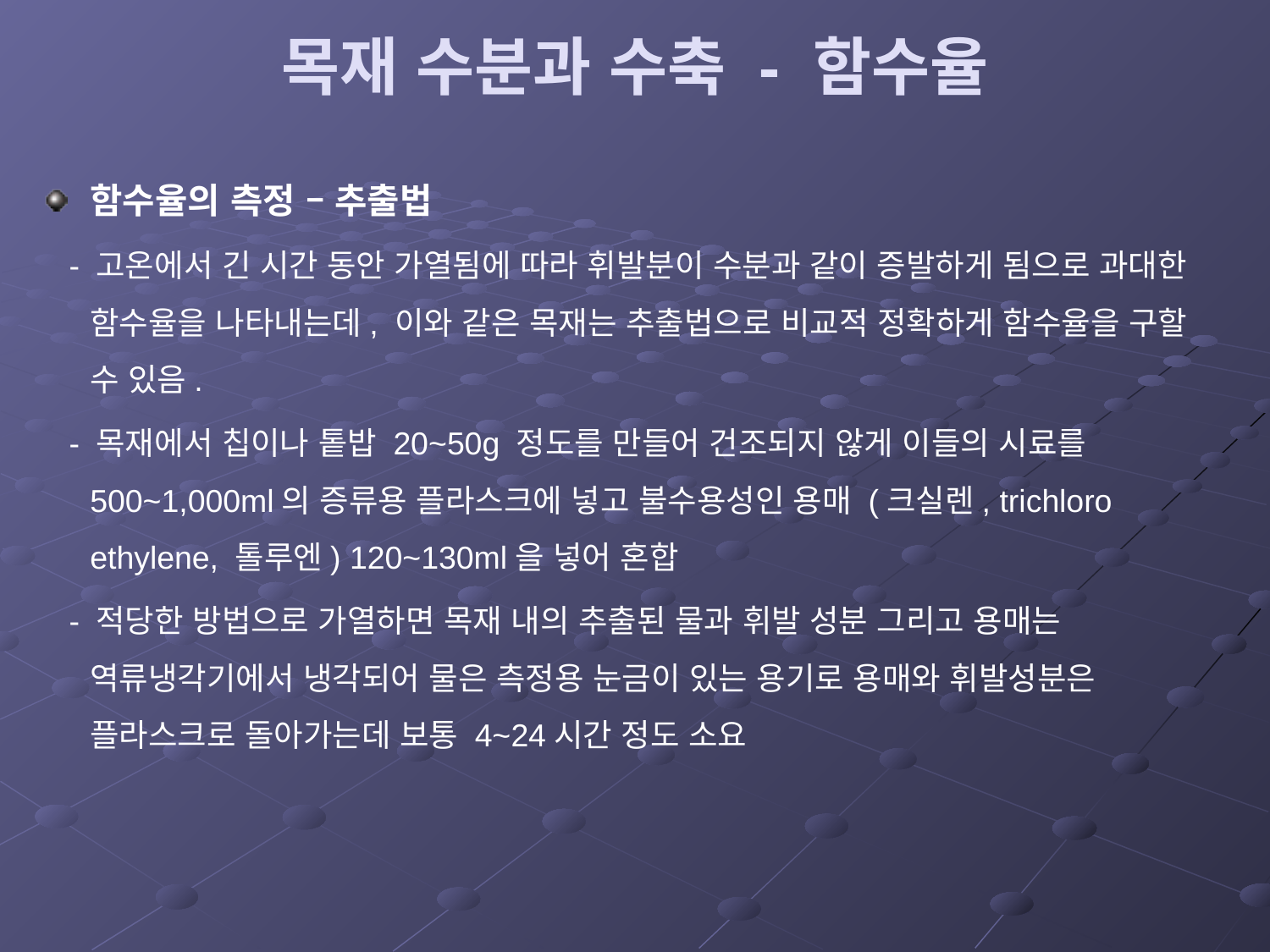

# 목재 수분과 수축 - 함수율
함수율의 측정 – 추출법
   - 고온에서 긴 시간 동안 가열됨에 따라 휘발분이 수분과 같이 증발하게 됨으로 과대한 함수율을 나타내는데, 이와 같은 목재는 추출법으로 비교적 정확하게 함수율을 구할 수 있음.
   - 목재에서 칩이나 톹밥 20~50g 정도를 만들어 건조되지 않게 이들의 시료를 500~1,000ml의 증류용 플라스크에 넣고 불수용성인 용매 (크실렌, trichloro ethylene, 톨루엔) 120~130ml을 넣어 혼합
   - 적당한 방법으로 가열하면 목재 내의 추출된 물과 휘발 성분 그리고 용매는 역류냉각기에서 냉각되어 물은 측정용 눈금이 있는 용기로 용매와 휘발성분은 플라스크로 돌아가는데 보통 4~24시간 정도 소요